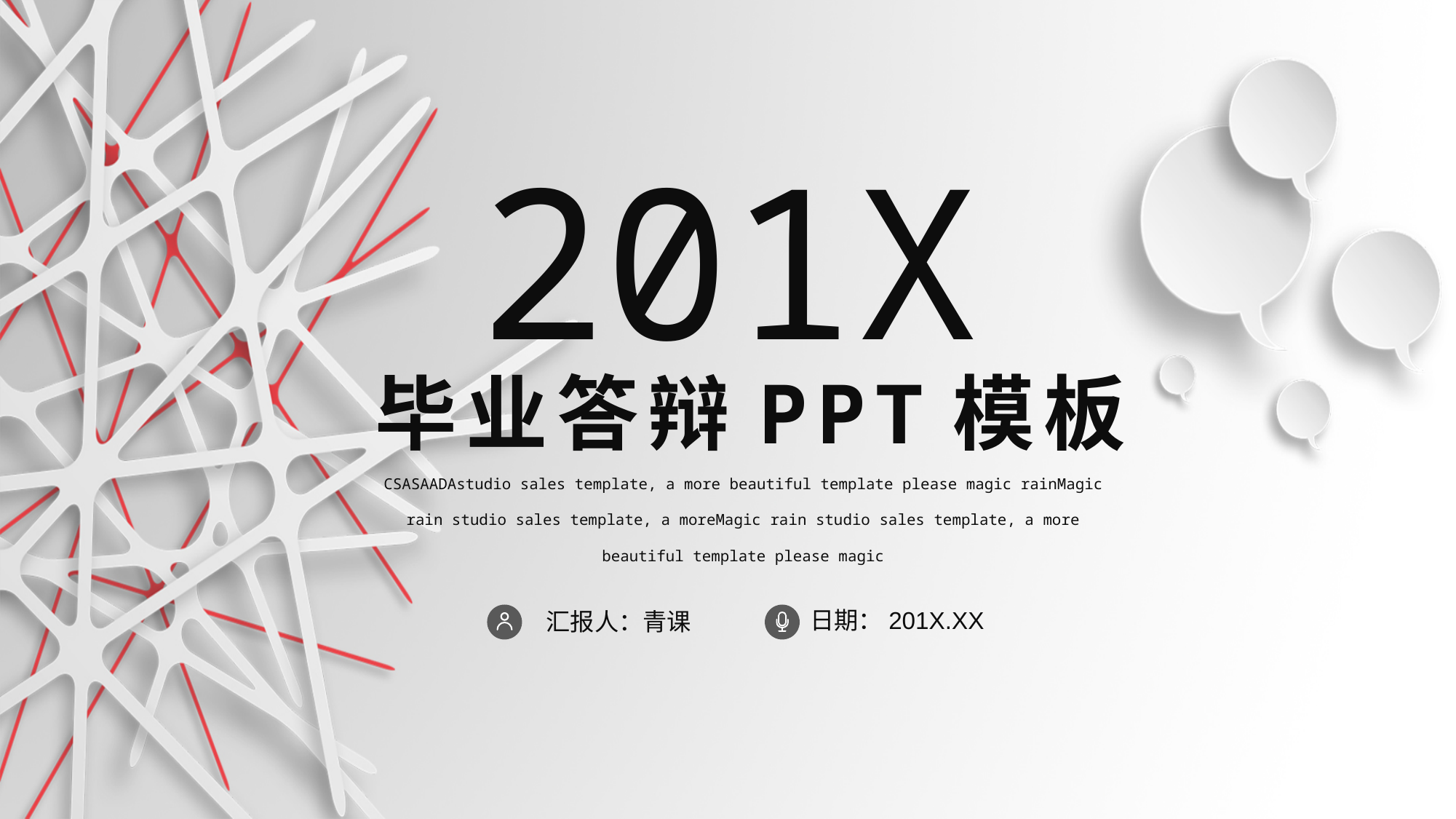

201X
毕业答辩PPT模板
CSASAADAstudio sales template, a more beautiful template please magic rainMagic rain studio sales template, a moreMagic rain studio sales template, a more beautiful template please magic
日期：201X.XX
汇报人：青课